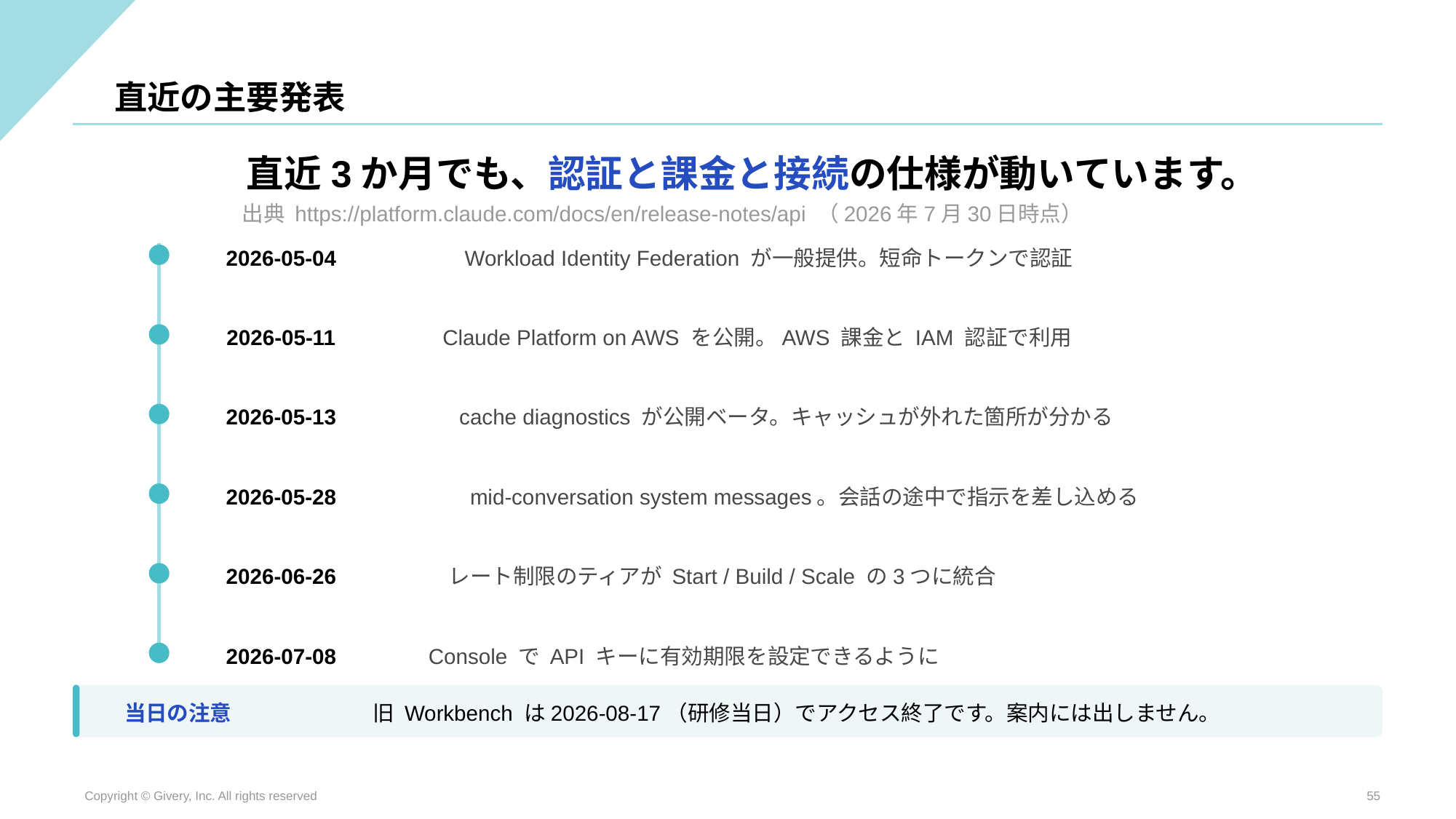

直近の主要発表

直近3か月でも、認証と課金と接続の仕様が動いています。
出典 https://platform.claude.com/docs/en/release-notes/api （2026年7月30日時点）

2026-05-04
Workload Identity Federation が一般提供。短命トークンで認証

2026-05-11
Claude Platform on AWS を公開。AWS 課金と IAM 認証で利用

2026-05-13
cache diagnostics が公開ベータ。キャッシュが外れた箇所が分かる

2026-05-28
mid-conversation system messages。会話の途中で指示を差し込める

2026-06-26
レート制限のティアが Start / Build / Scale の3つに統合

2026-07-08
Console で API キーに有効期限を設定できるように

当日の注意
旧 Workbench は2026-08-17（研修当日）でアクセス終了です。案内には出しません。
Copyright © Givery, Inc. All rights reserved
55